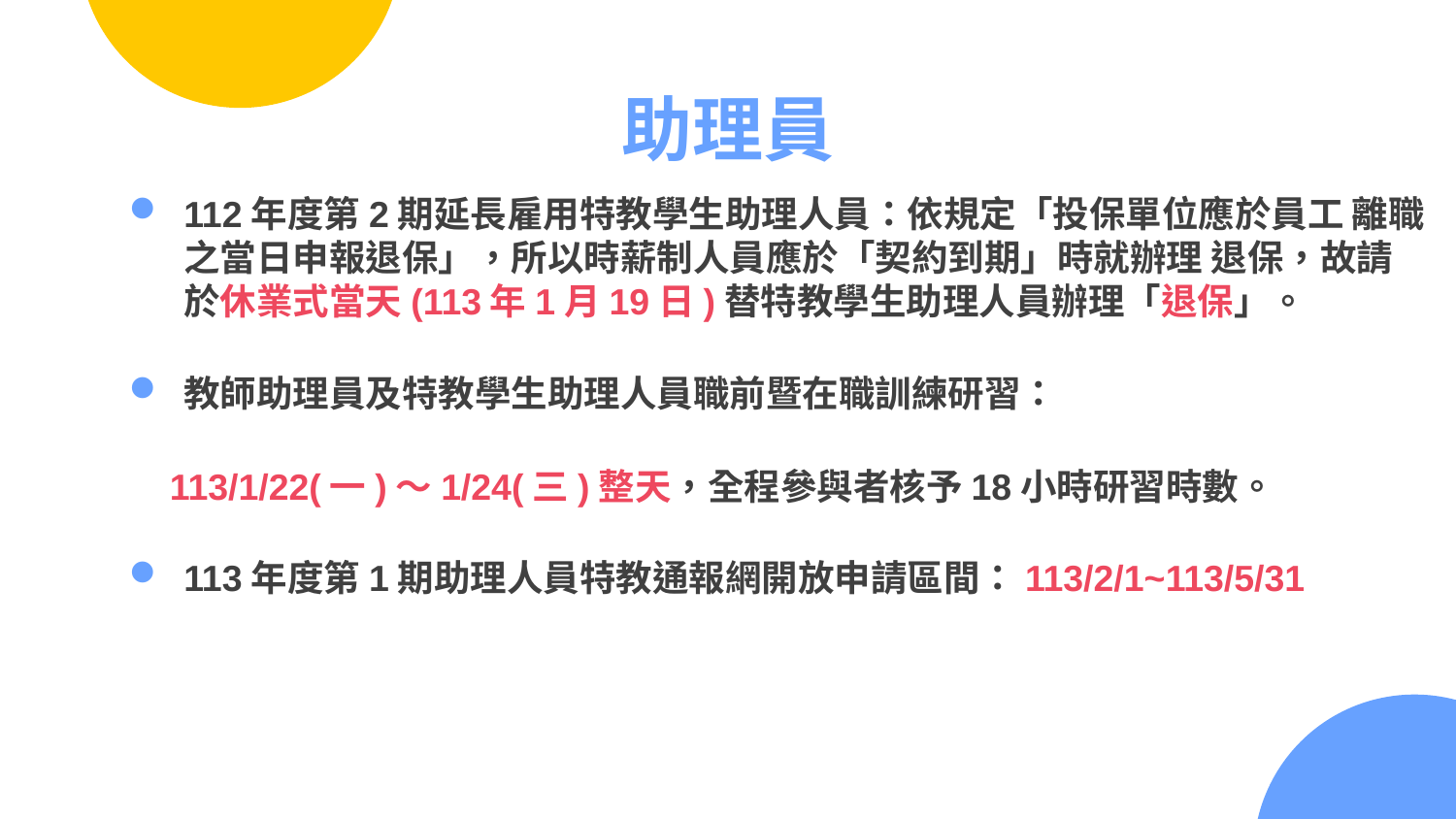

# 助理員
112年度第2期延長雇用特教學生助理人員：依規定「投保單位應於員工 離職之當日申報退保」，所以時薪制人員應於「契約到期」時就辦理 退保，故請於休業式當天(113年1月19日)替特教學生助理人員辦理「退保」。
教師助理員及特教學生助理人員職前暨在職訓練研習：
    113/1/22(一)～1/24(三)整天，全程參與者核予18小時研習時數。
113年度第1期助理人員特教通報網開放申請區間：113/2/1~113/5/31